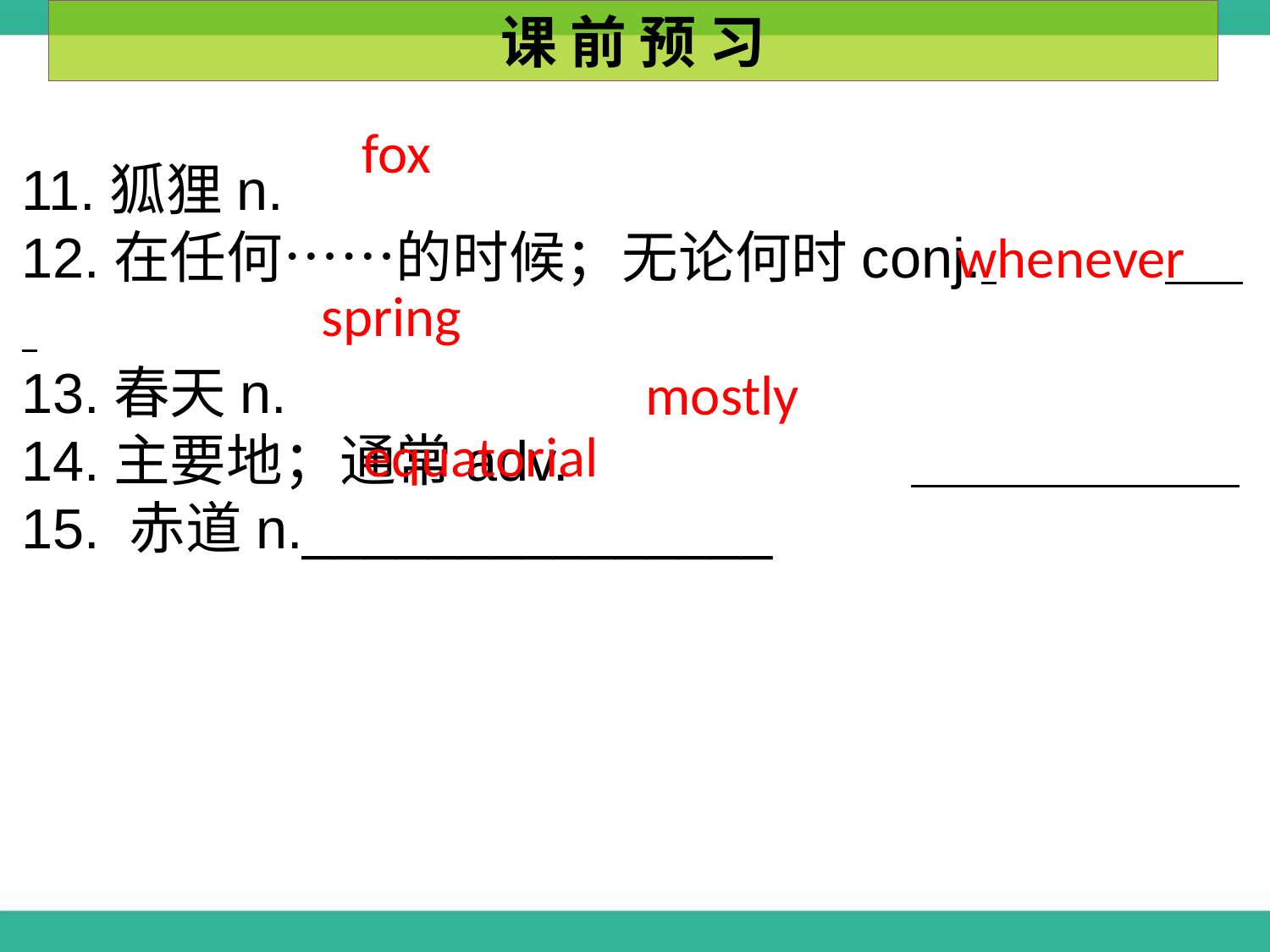

课 前 预 习
fox
11.狐狸n.
12.在任何……的时候；无论何时conj.
13.春天n.
14.主要地；通常adv.
15. 赤道n._______________
whenever
spring
mostly
equatorial